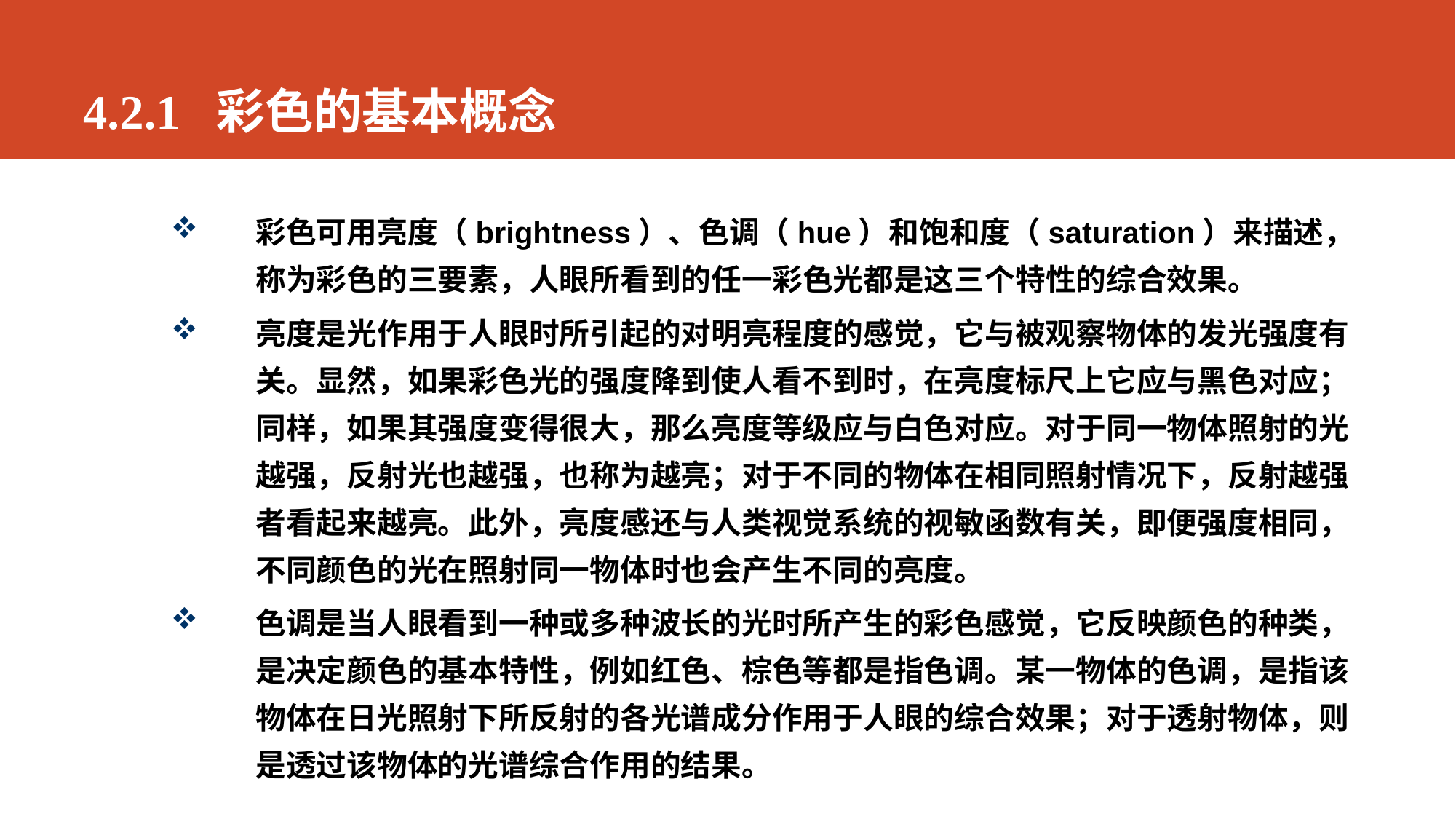

# 4.2.1  彩色的基本概念
彩色可用亮度（brightness）、色调（hue）和饱和度（saturation）来描述，称为彩色的三要素，人眼所看到的任一彩色光都是这三个特性的综合效果。
亮度是光作用于人眼时所引起的对明亮程度的感觉，它与被观察物体的发光强度有关。显然，如果彩色光的强度降到使人看不到时，在亮度标尺上它应与黑色对应；同样，如果其强度变得很大，那么亮度等级应与白色对应。对于同一物体照射的光越强，反射光也越强，也称为越亮；对于不同的物体在相同照射情况下，反射越强者看起来越亮。此外，亮度感还与人类视觉系统的视敏函数有关，即便强度相同，不同颜色的光在照射同一物体时也会产生不同的亮度。
色调是当人眼看到一种或多种波长的光时所产生的彩色感觉，它反映颜色的种类，是决定颜色的基本特性，例如红色、棕色等都是指色调。某一物体的色调，是指该物体在日光照射下所反射的各光谱成分作用于人眼的综合效果；对于透射物体，则是透过该物体的光谱综合作用的结果。